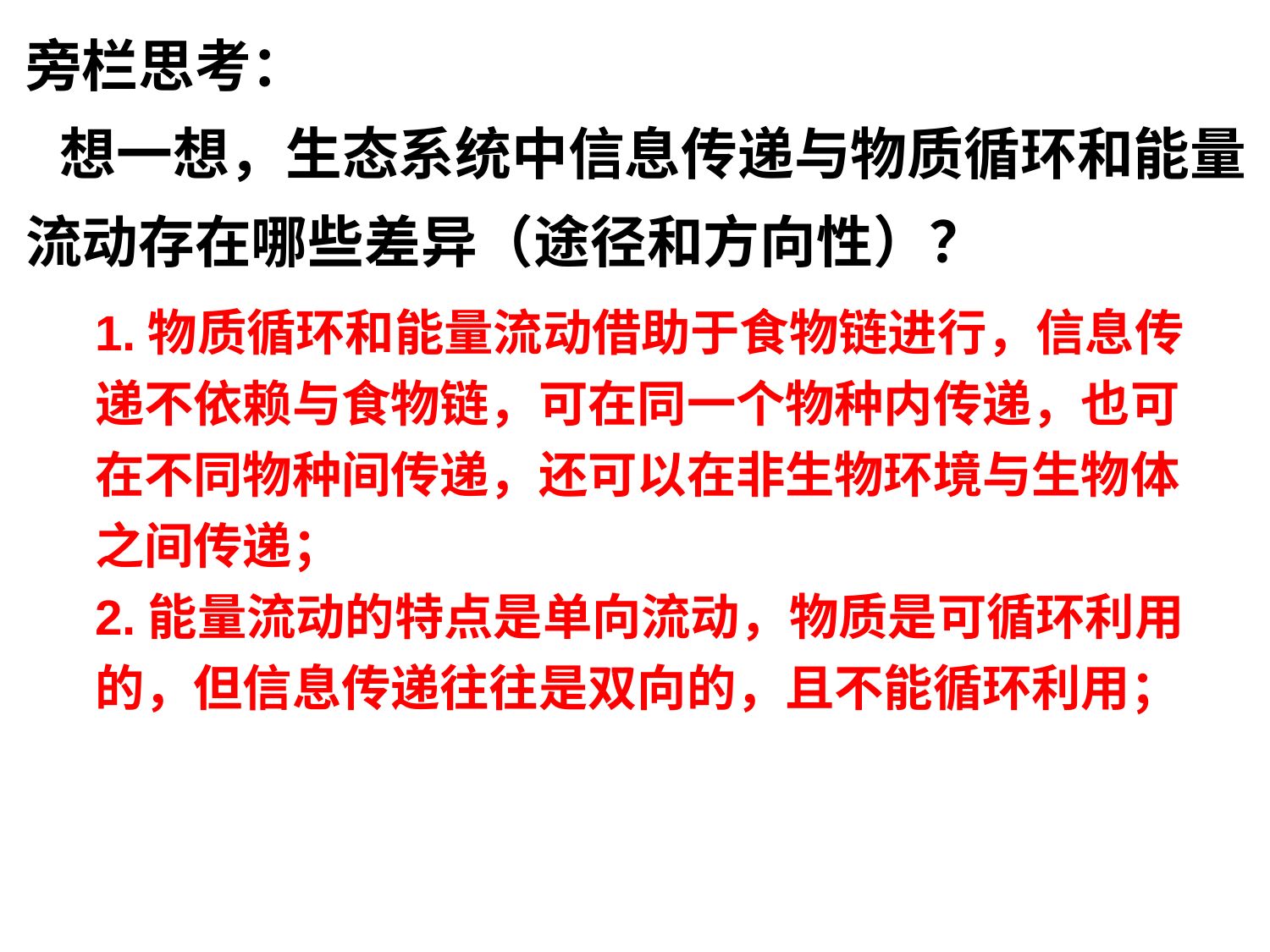

旁栏思考：
  想一想，生态系统中信息传递与物质循环和能量流动存在哪些差异（途径和方向性）？
1.物质循环和能量流动借助于食物链进行，信息传递不依赖与食物链，可在同一个物种内传递，也可在不同物种间传递，还可以在非生物环境与生物体之间传递；
2.能量流动的特点是单向流动，物质是可循环利用的，但信息传递往往是双向的，且不能循环利用；